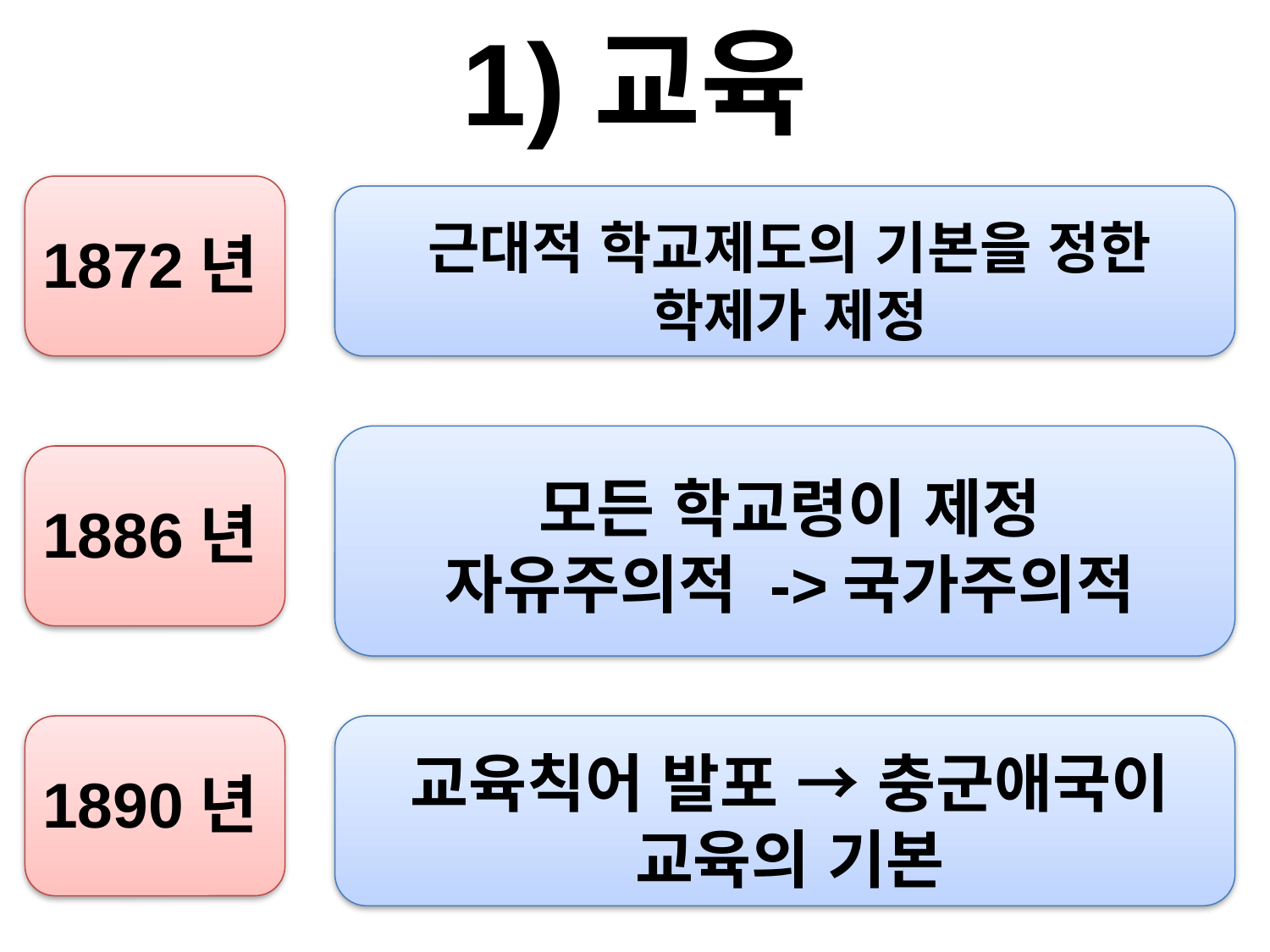

# 1)교육

1872년

근대적 학교제도의 기본을 정한 학제가 제정

모든 학교령이 제정
자유주의적 ->국가주의적

1886년

1890년

교육칙어 발포 → 충군애국이 교육의 기본